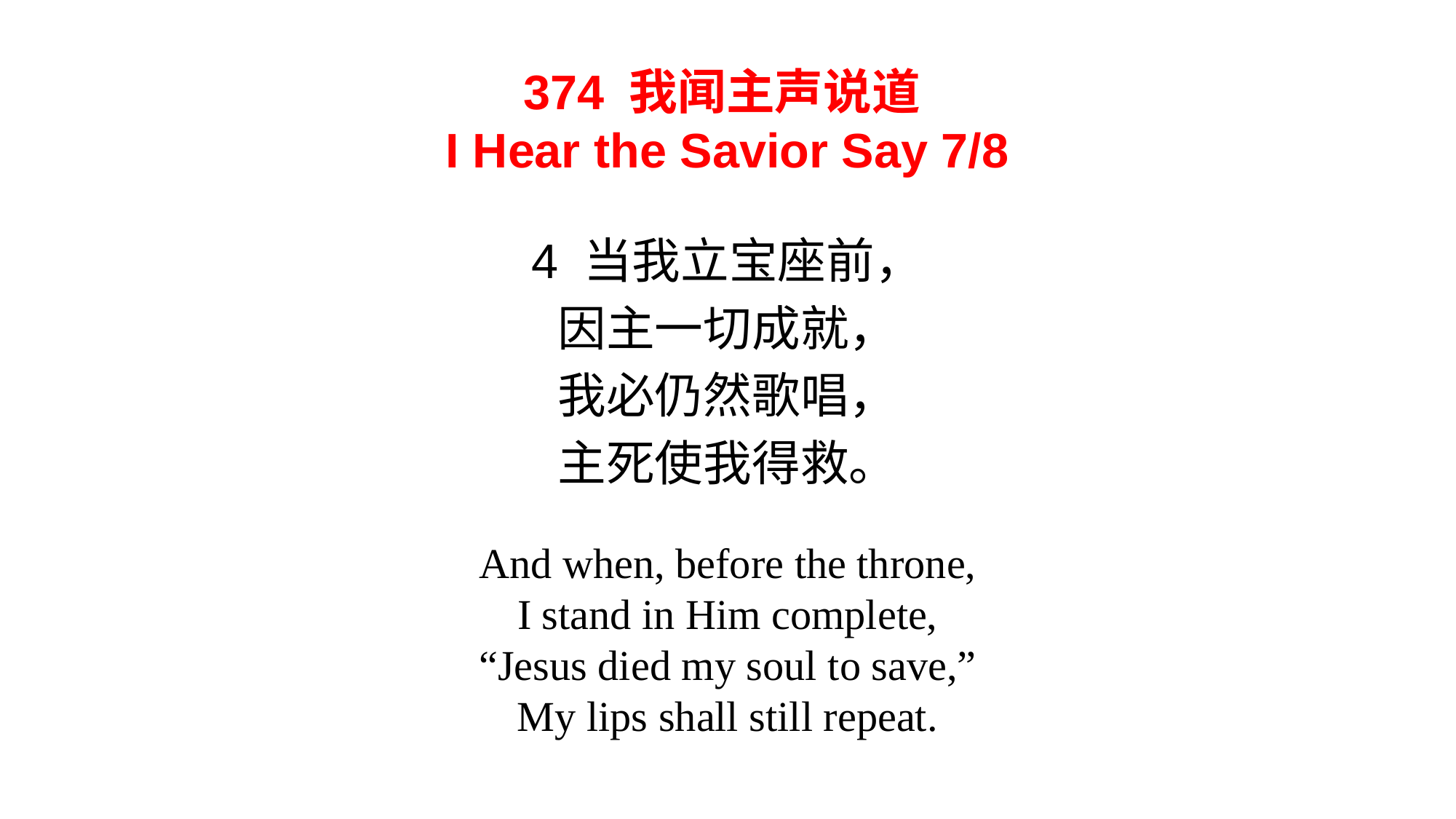

374 我闻主声说道
I Hear the Savior Say 7/8
4 当我立宝座前，
因主一切成就，
我必仍然歌唱，
主死使我得救。

And when, before the throne,
I stand in Him complete,
“Jesus died my soul to save,”
My lips shall still repeat.